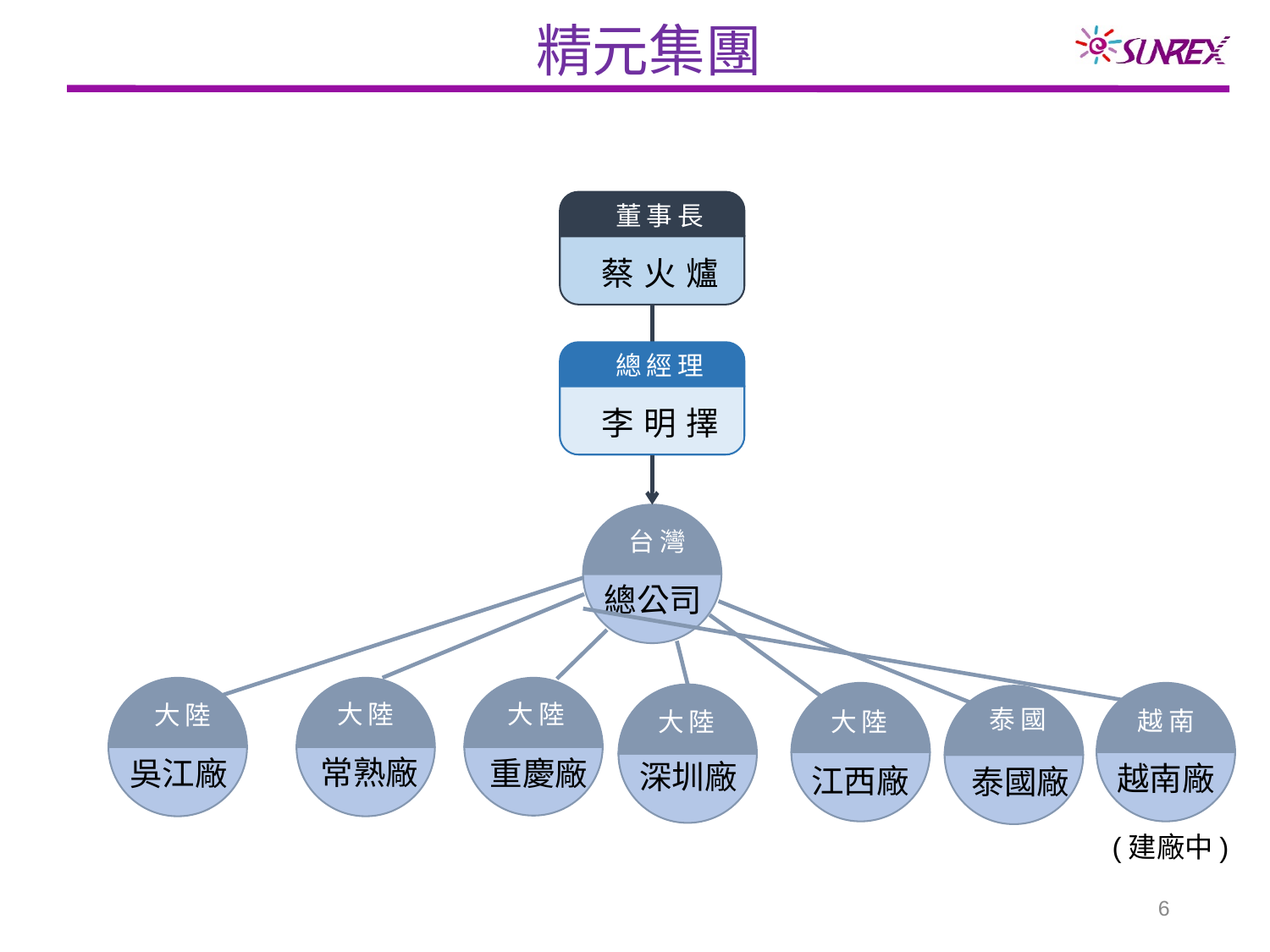

精元集團

董事長
蔡火爐

總經理
李明擇

台灣
總公司

大陸
大陸
大陸
大陸
泰國
越南
大陸
大陸
常熟廠
吳江廠
重慶廠
深圳廠
越南廠
江西廠
泰國廠
(建廠中)
6